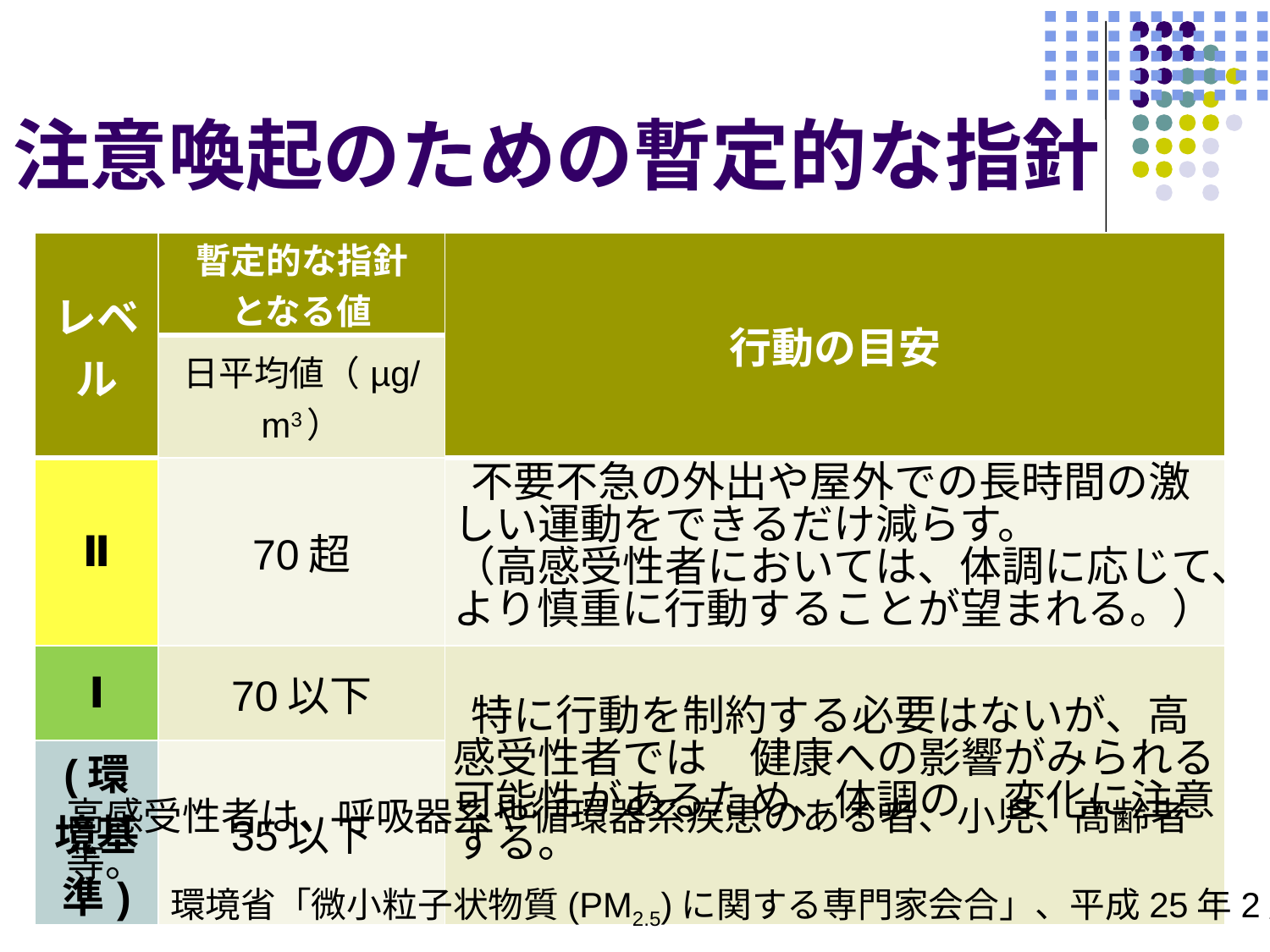

注意喚起のための暫定的な指針
| レベル | 暫定的な指針 となる値 | 行動の目安 |
| --- | --- | --- |
|  | 日平均値（µg/m3） |  |
| Ⅱ | 70超 | 不要不急の外出や屋外での長時間の激しい運動をできるだけ減らす。 （高感受性者においては、体調に応じて、より慎重に行動することが望まれる。） |
| Ⅰ | 70以下 | 特に行動を制約する必要はないが、高感受性者では　健康への影響がみられる可能性があるため、体調の　変化に注意する。 |
| (環境基準) | 35以下 |  |
高感受性者は、呼吸器系や循環器系疾患のある者、小児、高齢者等。
環境省「微小粒子状物質(PM2.5)に関する専門家会合」、平成25年2月